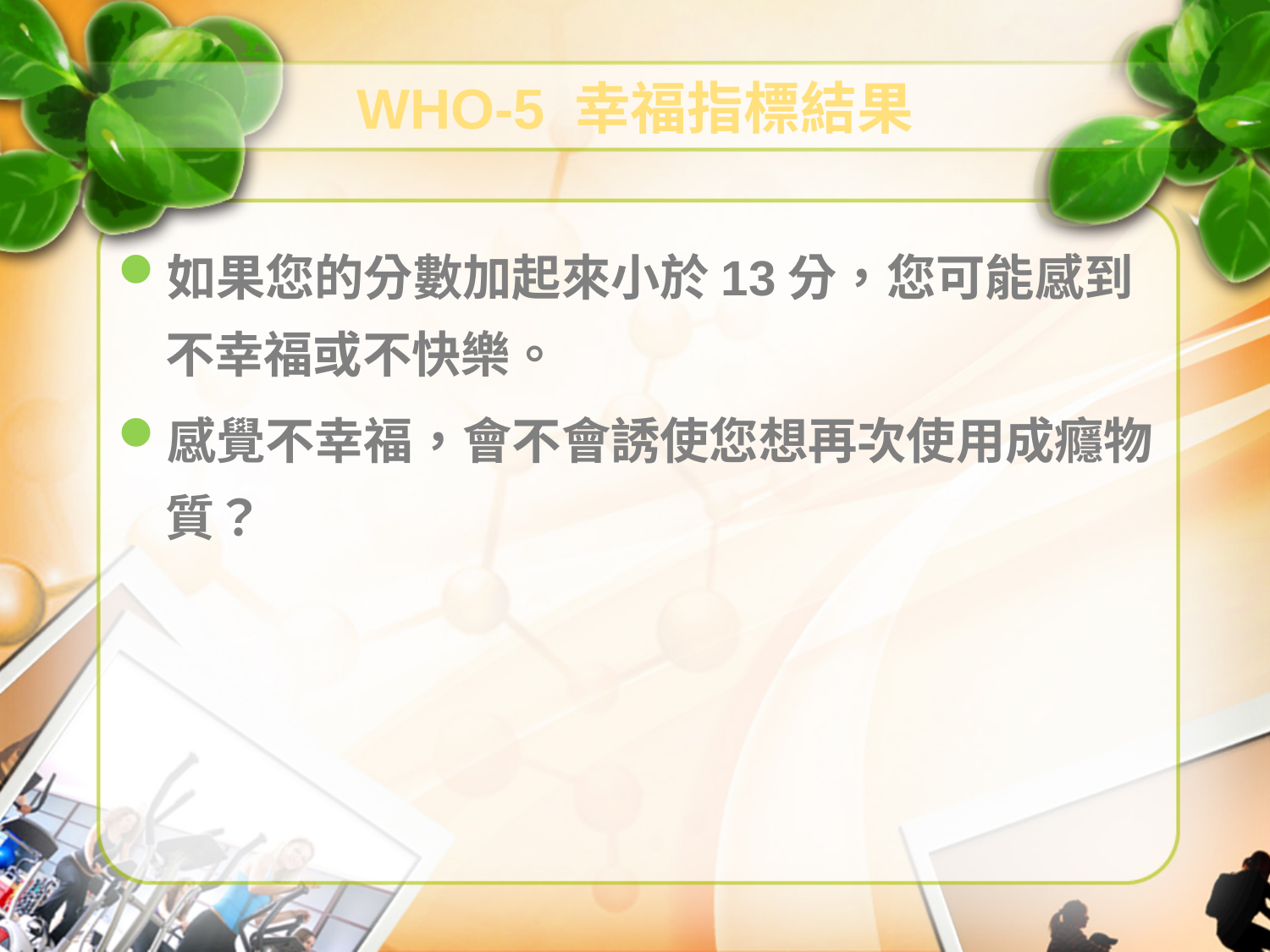

# WHO-5 幸福指標結果
如果您的分數加起來小於13分，您可能感到不幸福或不快樂。
感覺不幸福，會不會誘使您想再次使用成癮物質？